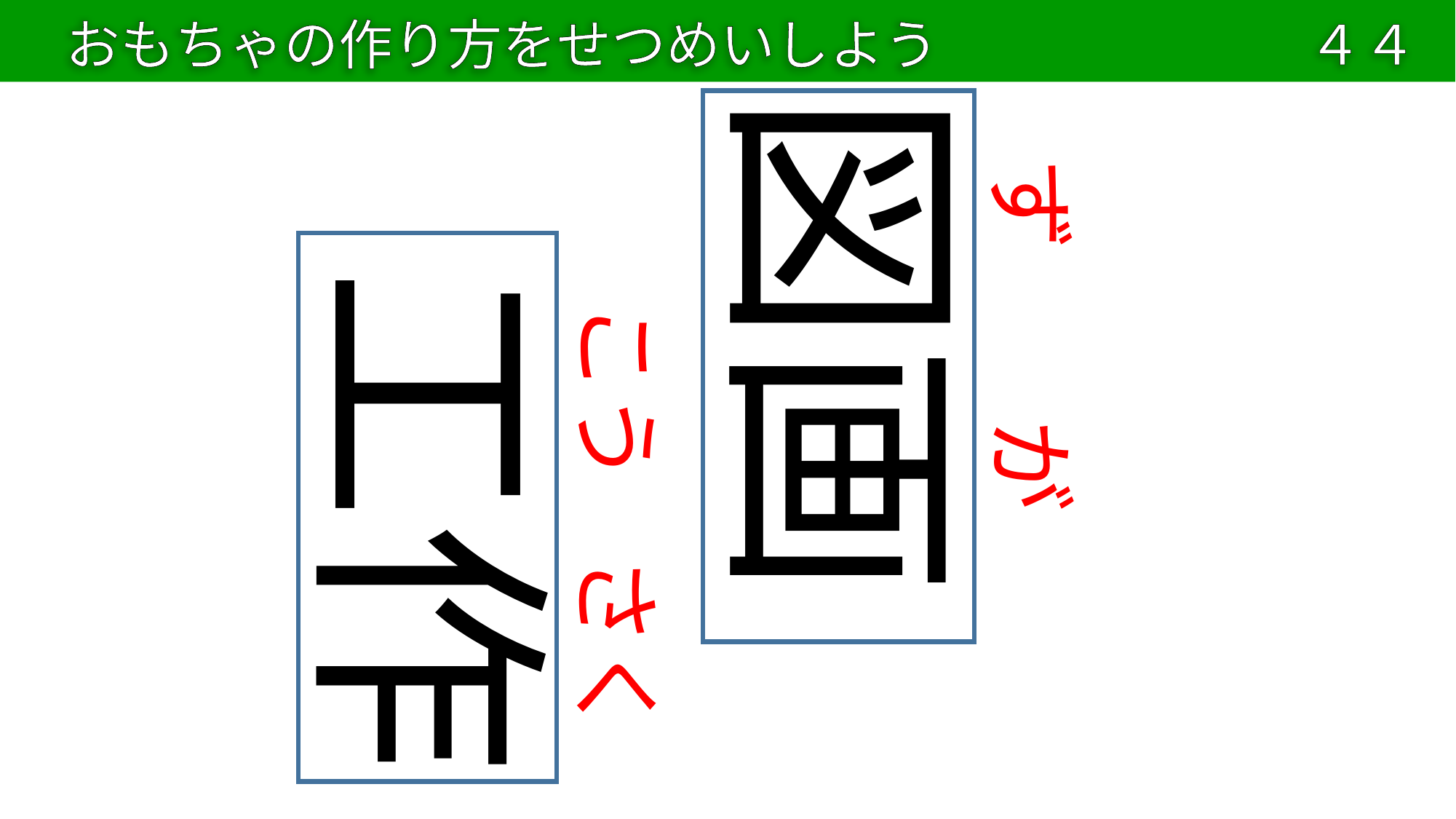

おもちゃの作り方をせつめいしよう
４４
図画

ず

工作
こう
が
さく